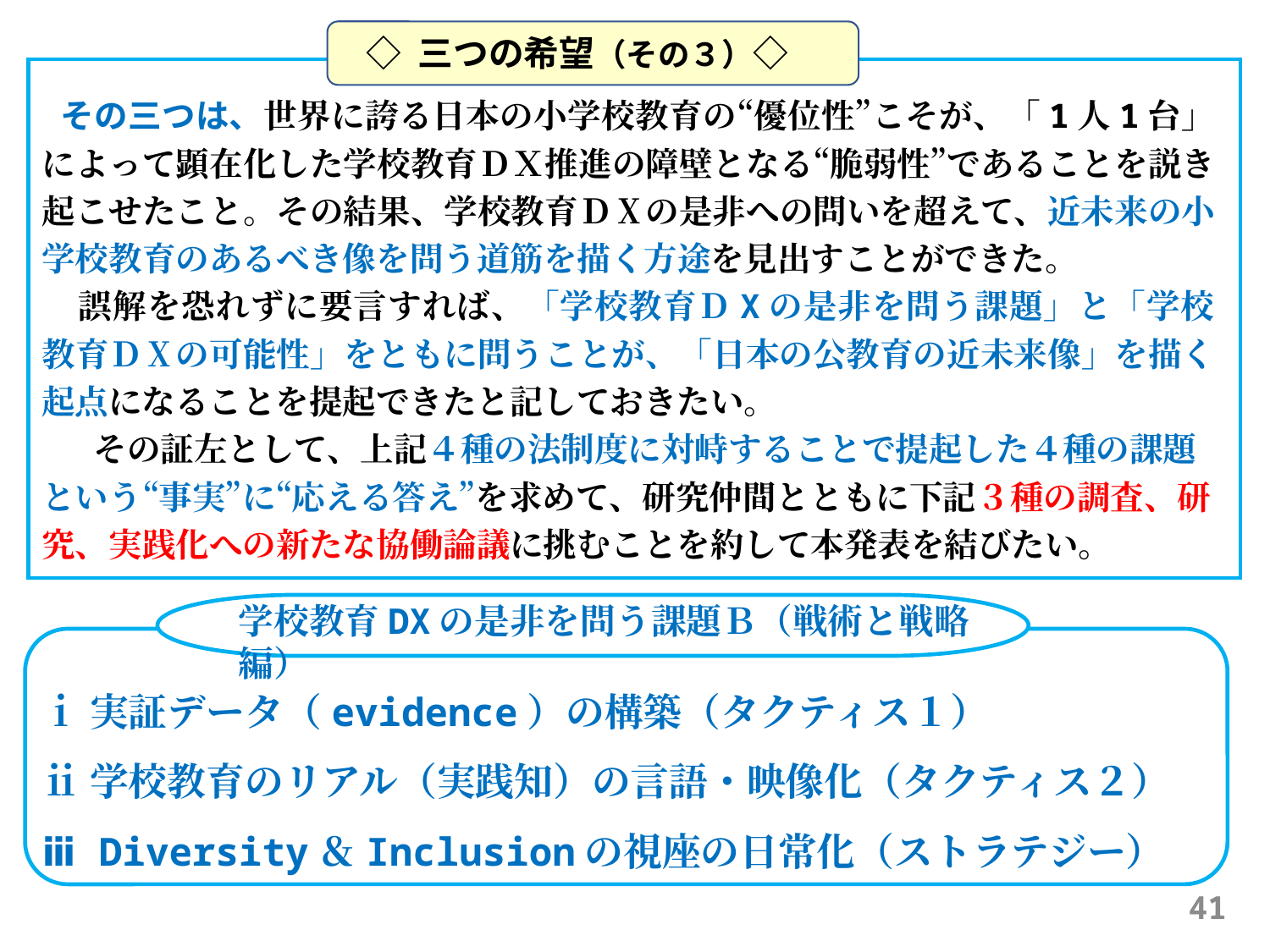

◇ 三つの希望（その３）◇

その三つは、世界に誇る日本の小学校教育の“優位性”こそが、「1人1台」によって顕在化した学校教育ＤＸ推進の障壁となる“脆弱性”であることを説き起こせたこと。その結果、学校教育ＤⅩの是非への問いを超えて、近未来の小学校教育のあるべき像を問う道筋を描く方途を見出すことができた。
 誤解を恐れずに要言すれば、「学校教育ＤXの是非を問う課題」と「学校教育ＤⅩの可能性」をともに問うことが、「日本の公教育の近未来像」を描く起点になることを提起できたと記しておきたい。
　その証左として、上記４種の法制度に対峙することで提起した４種の課題という“事実”に“応える答え”を求めて、研究仲間とともに下記３種の調査、研究、実践化への新たな協働論議に挑むことを約して本発表を結びたい。
学校教育DXの是非を問う課題Ｂ（戦術と戦略編）

ⅰ実証データ（evidence）の構築（タクティス１）
ⅱ学校教育のリアル（実践知）の言語・映像化（タクティス２）
ⅲ Diversity＆Inclusionの視座の日常化（ストラテジー）
41